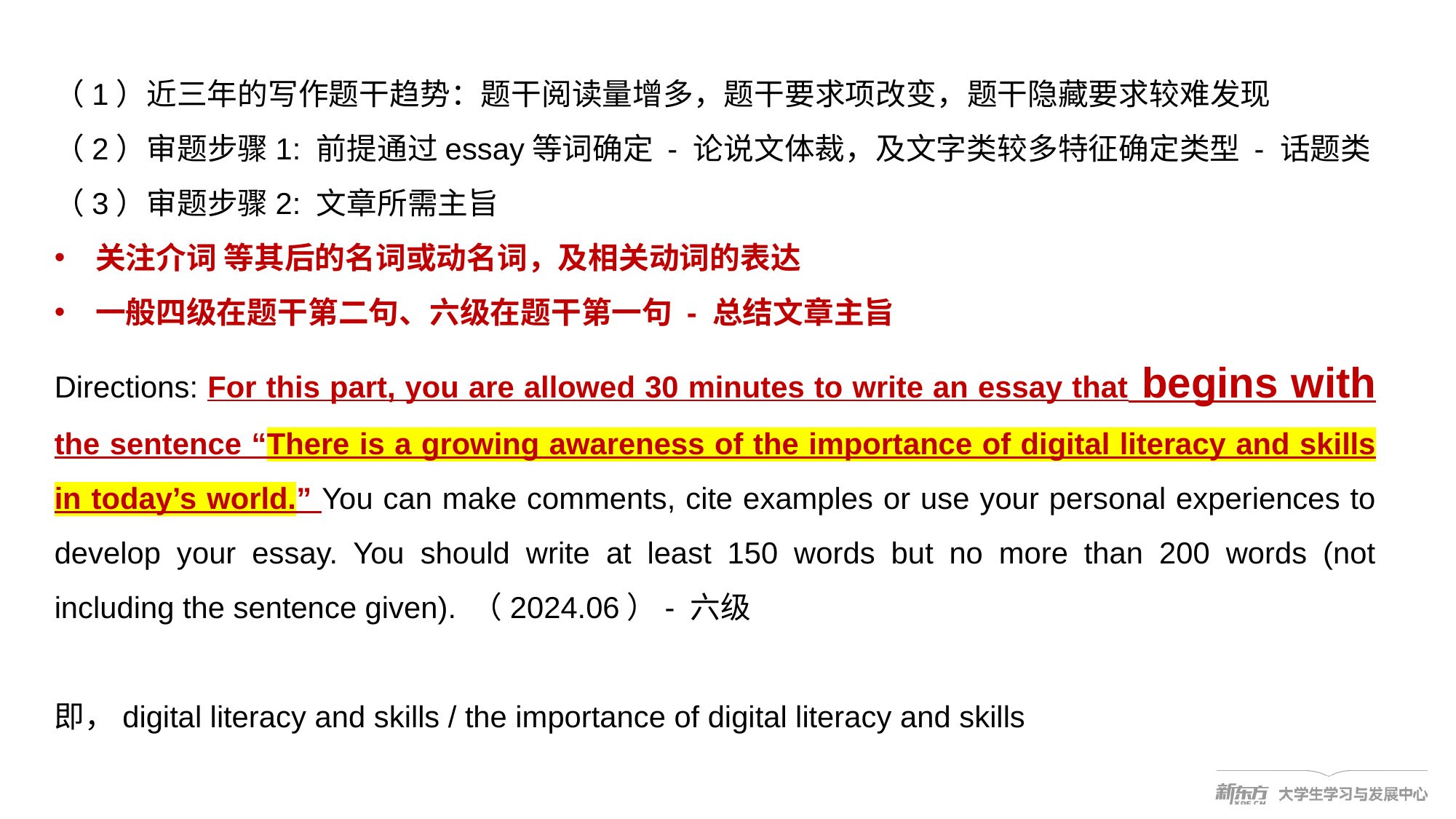

（1）近三年的写作题干趋势：题干阅读量增多，题干要求项改变，题干隐藏要求较难发现
（2）审题步骤1: 前提通过essay等词确定 - 论说文体裁，及文字类较多特征确定类型 - 话题类
（3）审题步骤2: 文章所需主旨
关注介词 等其后的名词或动名词，及相关动词的表达
一般四级在题干第二句、六级在题干第一句 - 总结文章主旨
Directions: For this part, you are allowed 30 minutes to write an essay that begins with the sentence “There is a growing awareness of the importance of digital literacy and skills in today’s world.” You can make comments, cite examples or use your personal experiences to develop your essay. You should write at least 150 words but no more than 200 words (not including the sentence given). （2024.06）- 六级

即，digital literacy and skills / the importance of digital literacy and skills